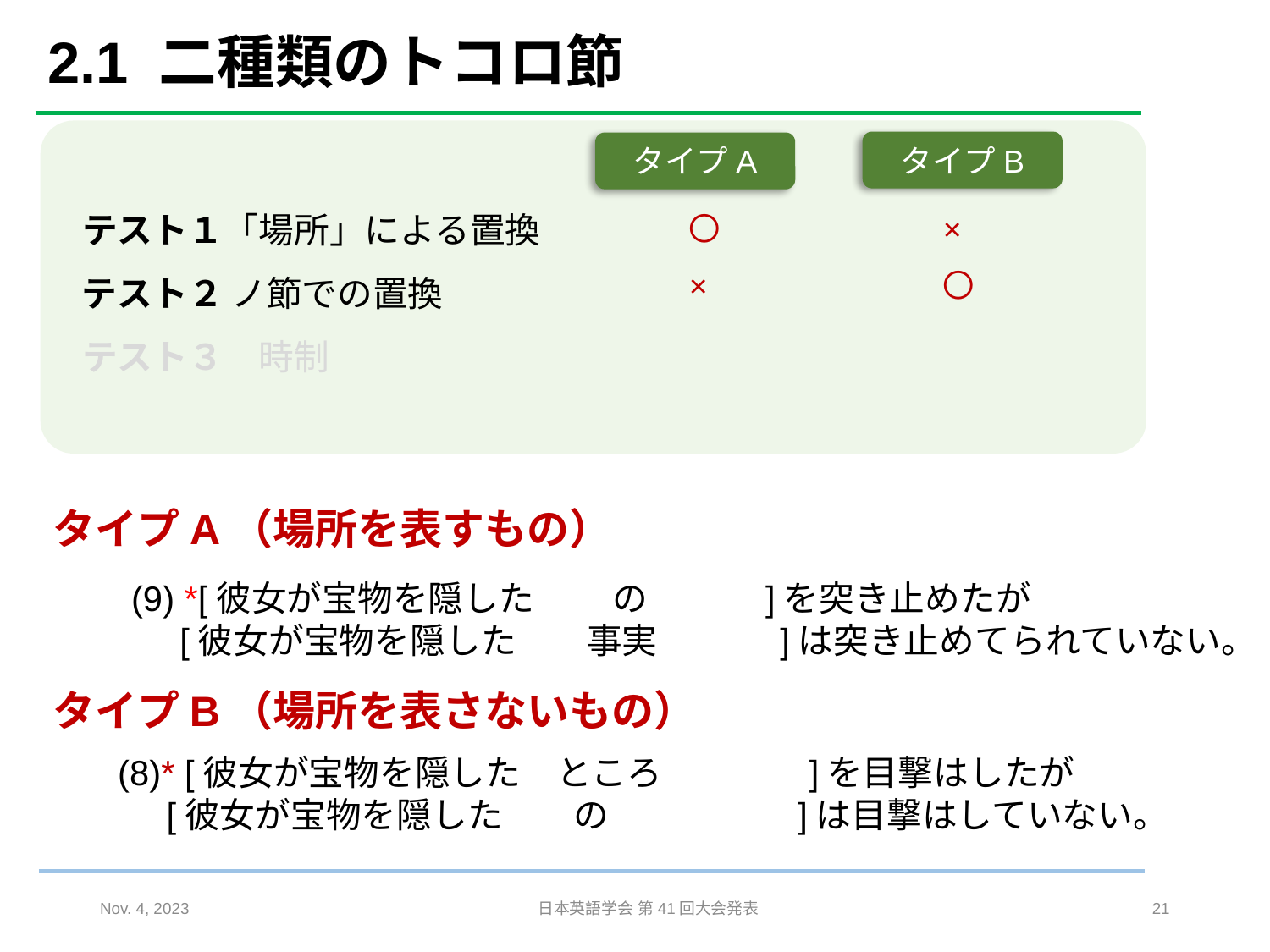

# 2.1 二種類のトコロ節

タイプB
タイプA
テスト１「場所」による置換
〇		×
×		〇
テスト２ ノ節での置換
テスト３　時制
タイプA（場所を表すもの）
(9) *[彼⼥が宝物を隠した｛　 の/    ｝ ]を突き止めたが
     [彼⼥が宝物を隠した｛　事実　　｝ ]は突き止めてられていない。
タイプB（場所を表さないもの）
(8)* [彼⼥が宝物を隠した｛ところ/ の   ｝ ]を⽬撃はしたが
     [彼⼥が宝物を隠した｛　の　　 の   ｝ ]は⽬撃はしていない。
Nov. 4, 2023

日本英語学会 第41回大会発表

21